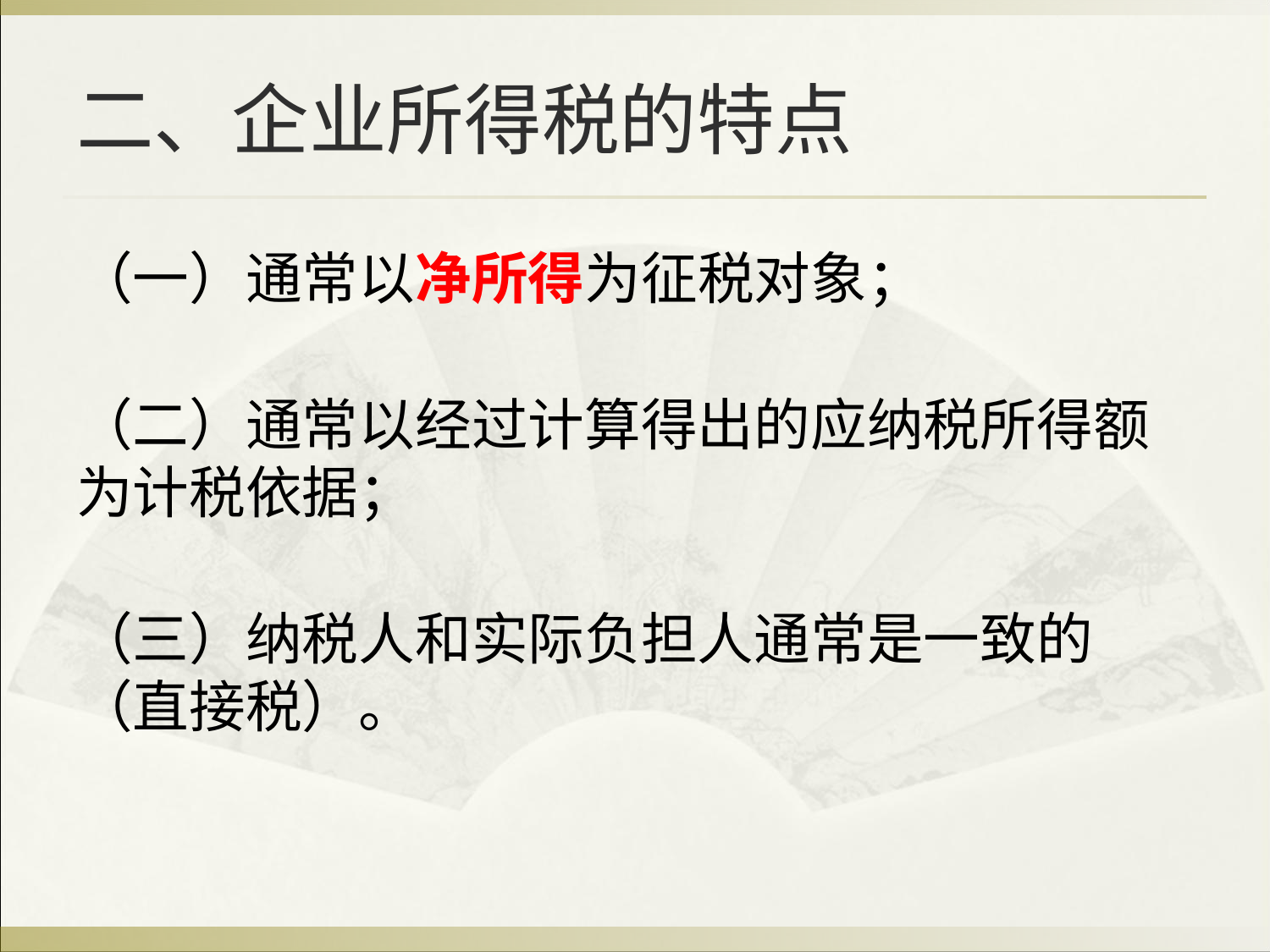

二、企业所得税的特点
（一）通常以净所得为征税对象；
（二）通常以经过计算得出的应纳税所得额为计税依据；
（三）纳税人和实际负担人通常是一致的（直接税）。